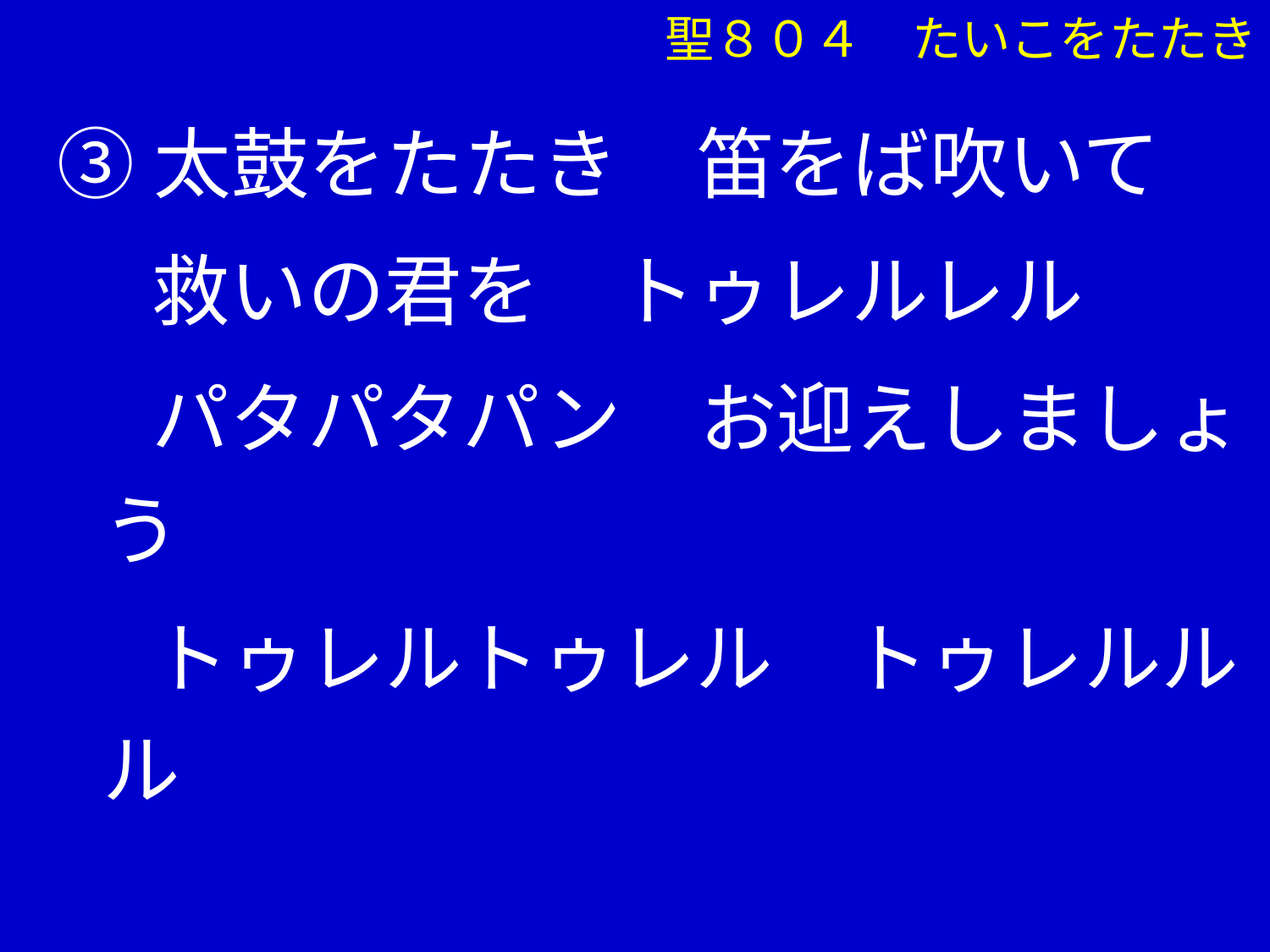

聖８０４　たいこをたたき
③太鼓をたたき　笛をば吹いて
　 救いの君を　トゥレルレル
　 パタパタパン　お迎えしましょう
　 トゥレルトゥレル　トゥレルルル